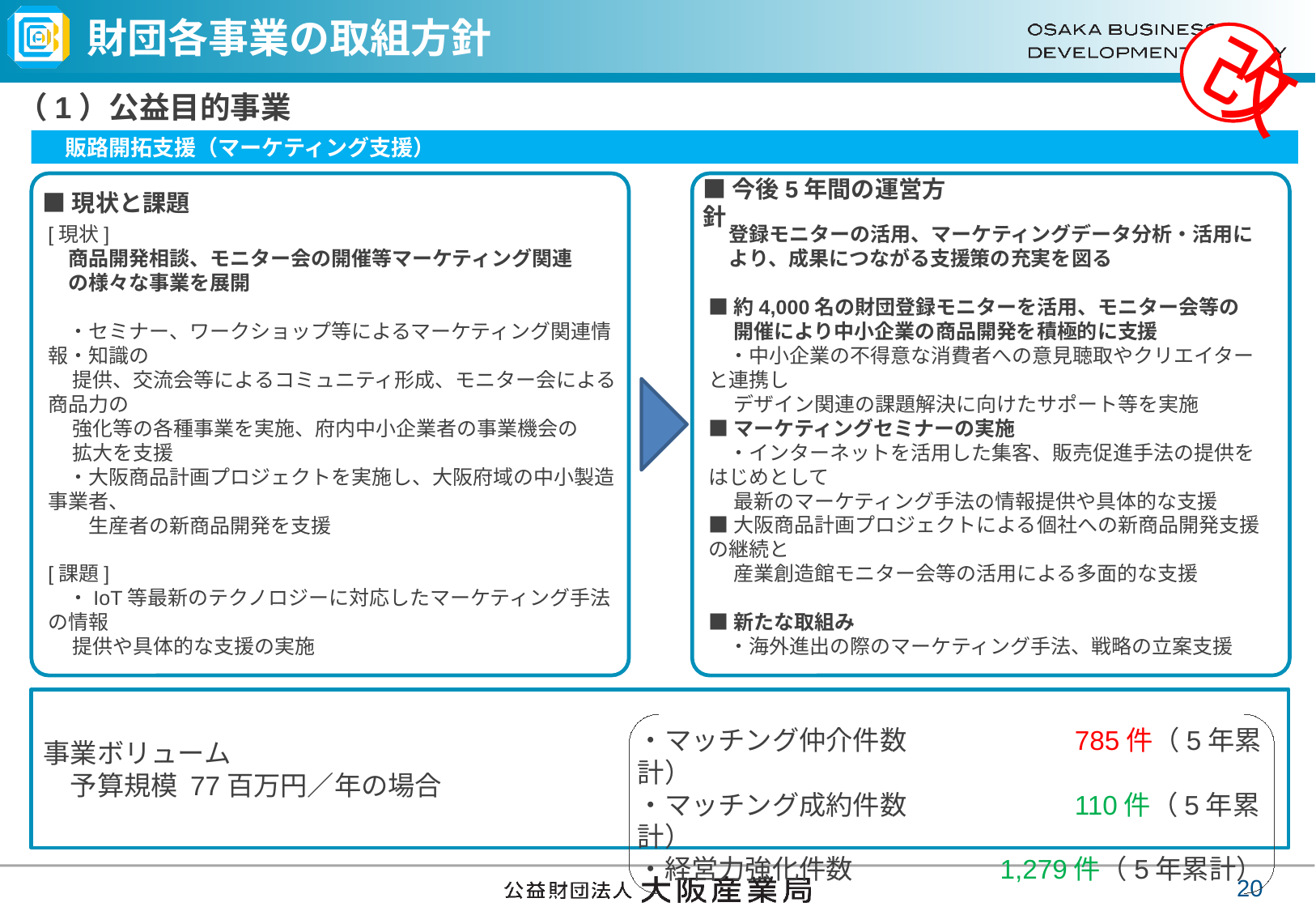

# 財団各事業の取組方針
改
（1）公益目的事業
　販路開拓支援（マーケティング支援）

■現状と課題
■今後5年間の運営方針
[現状]
　商品開発相談、モニター会の開催等マーケティング関連
　の様々な事業を展開

　・セミナー、ワークショップ等によるマーケティング関連情報・知識の
　 提供、交流会等によるコミュニティ形成、モニター会による商品力の
　 強化等の各種事業を実施、府内中小企業者の事業機会の
　 拡大を支援
　・大阪商品計画プロジェクトを実施し、大阪府域の中小製造事業者、
　　生産者の新商品開発を支援

[課題]
　・IoT等最新のテクノロジーに対応したマーケティング手法の情報
　 提供や具体的な支援の実施
　登録モニターの活用、マーケティングデータ分析・活用に
　より、成果につながる支援策の充実を図る

■約4,000名の財団登録モニターを活用、モニター会等の
　 開催により中小企業の商品開発を積極的に支援
　・中小企業の不得意な消費者への意見聴取やクリエイターと連携し
　 デザイン関連の課題解決に向けたサポート等を実施
■マーケティングセミナーの実施
　・インターネットを活用した集客、販売促進手法の提供をはじめとして
　 最新のマーケティング手法の情報提供や具体的な支援
■大阪商品計画プロジェクトによる個社への新商品開発支援の継続と
　 産業創造館モニター会等の活用による多面的な支援

■新たな取組み
　・海外進出の際のマーケティング手法、戦略の立案支援

事業ボリューム
　予算規模 77百万円／年の場合
・マッチング仲介件数　　　　　　785件（5年累計）
・マッチング成約件数　　　　　　110件（5年累計）
・経営力強化件数　　　　 　1,279件（5年累計）
20